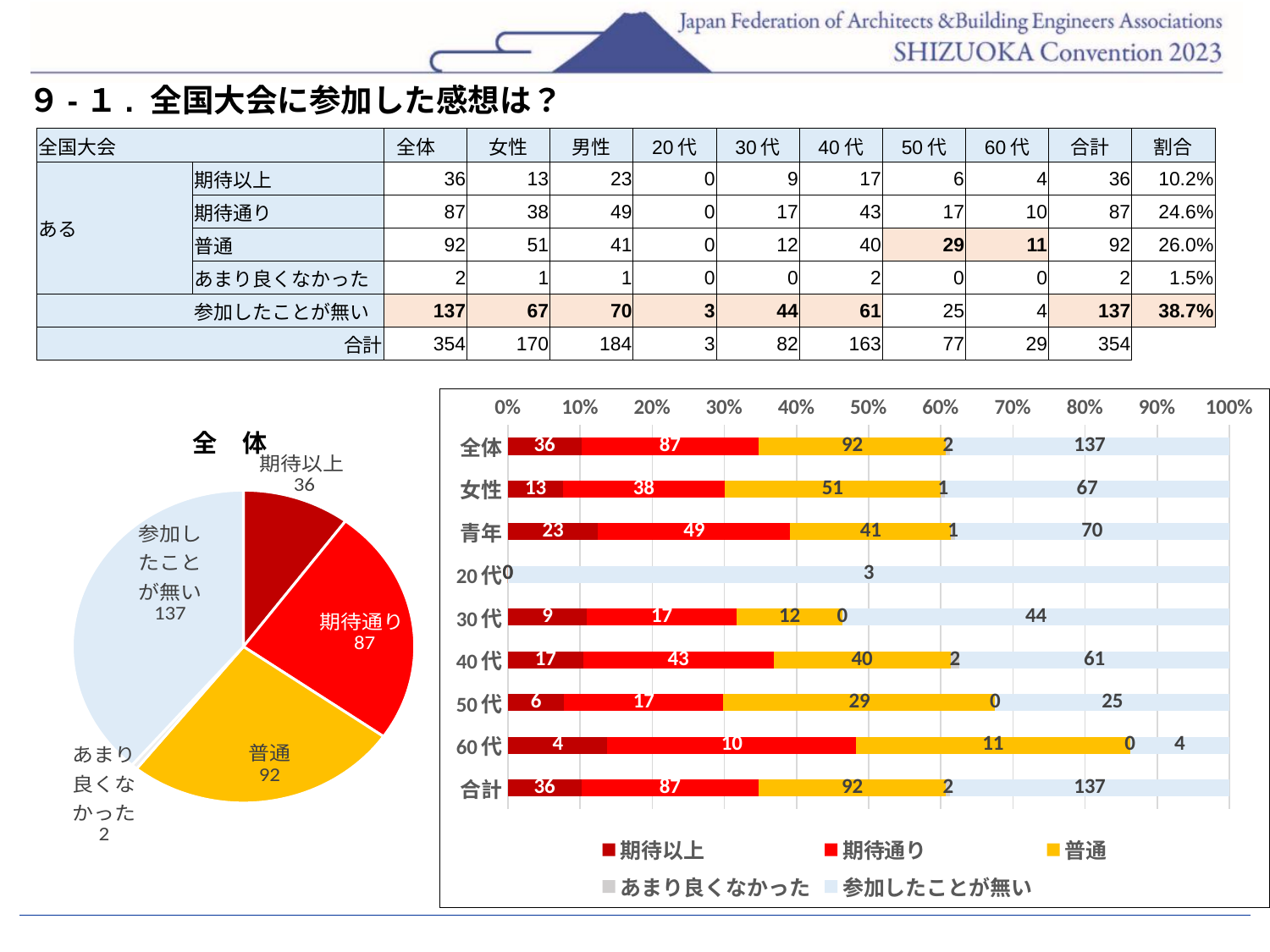

９-１. 全国大会に参加した感想は？
| 全国大会 |  | 全体 | 女性 | 男性 | 20代 | 30代 | 40代 | 50代 | 60代 | 合計 | 割合 |
| --- | --- | --- | --- | --- | --- | --- | --- | --- | --- | --- | --- |
| ある | 期待以上 | 36 | 13 | 23 | 0 | 9 | 17 | 6 | 4 | 36 | 10.2% |
|  | 期待通り | 87 | 38 | 49 | 0 | 17 | 43 | 17 | 10 | 87 | 24.6% |
|  | 普通 | 92 | 51 | 41 | 0 | 12 | 40 | 29 | 11 | 92 | 26.0% |
|  | あまり良くなかった | 2 | 1 | 1 | 0 | 0 | 2 | 0 | 0 | 2 | 1.5% |
|  | 参加したことが無い | 137 | 67 | 70 | 3 | 44 | 61 | 25 | 4 | 137 | 38.7% |
| 合計 |  | 354 | 170 | 184 | 3 | 82 | 163 | 77 | 29 | 354 |  |

### Chart

| Category | 期待以上 | 期待通り | 普通 | あまり良くなかった | 参加したことが無い |
|---|---|---|---|---|---|
| 全体 | 36.0 | 87.0 | 92.0 | 2.0 | 137.0 |
| 女性 | 13.0 | 38.0 | 51.0 | 1.0 | 67.0 |
| 青年 | 23.0 | 49.0 | 41.0 | 1.0 | 70.0 |
| 20代 | 0.0 | 0.0 | 0.0 | 0.0 | 3.0 |
| 30代 | 9.0 | 17.0 | 12.0 | 0.0 | 44.0 |
| 40代 | 17.0 | 43.0 | 40.0 | 2.0 | 61.0 |
| 50代 | 6.0 | 17.0 | 29.0 | 0.0 | 25.0 |
| 60代 | 4.0 | 10.0 | 11.0 | 0.0 | 4.0 |
| 合計 | 36.0 | 87.0 | 92.0 | 2.0 | 137.0 |
全　体

### Chart

| Category |  |
|---|---|
| 期待以上 | 36.0 |
| 期待通り | 87.0 |
| 普通 | 92.0 |
| あまり良くなかった | 2.0 |
| 参加したことが無い | 137.0 |